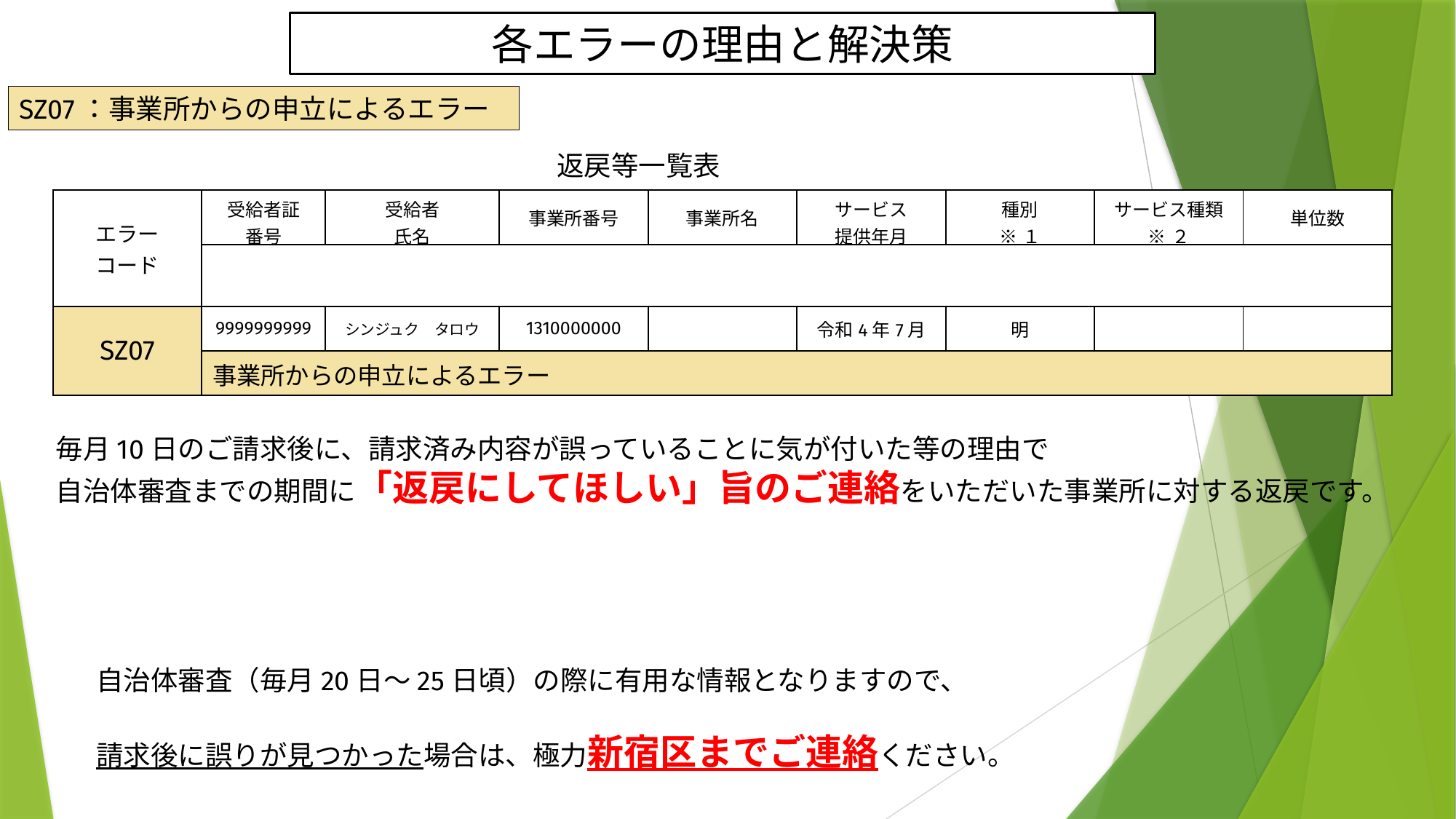

# 各エラーの理由と解決策
SZ07：事業所からの申立によるエラー
返戻等一覧表
| エラー コード | 受給者証 番号 | 受給者 氏名 | 事業所番号 | 事業所名 | サービス 提供年月 | 種別 ※１ | サービス種類 ※２ | 単位数 |
| --- | --- | --- | --- | --- | --- | --- | --- | --- |
|  |  |  |  |  |  |  |  |  |
| SZ07 | 9999999999 | シンジュク　タロウ | 1310000000 |  | 令和4年7月 | 明 |  |  |
|  | 事業所からの申立によるエラー |  |  |  |  |  |  |  |
毎月10日のご請求後に、請求済み内容が誤っていることに気が付いた等の理由で
自治体審査までの期間に「返戻にしてほしい」旨のご連絡をいただいた事業所に対する返戻です。
自治体審査（毎月20日～25日頃）の際に有用な情報となりますので、

請求後に誤りが見つかった場合は、極力新宿区までご連絡ください。